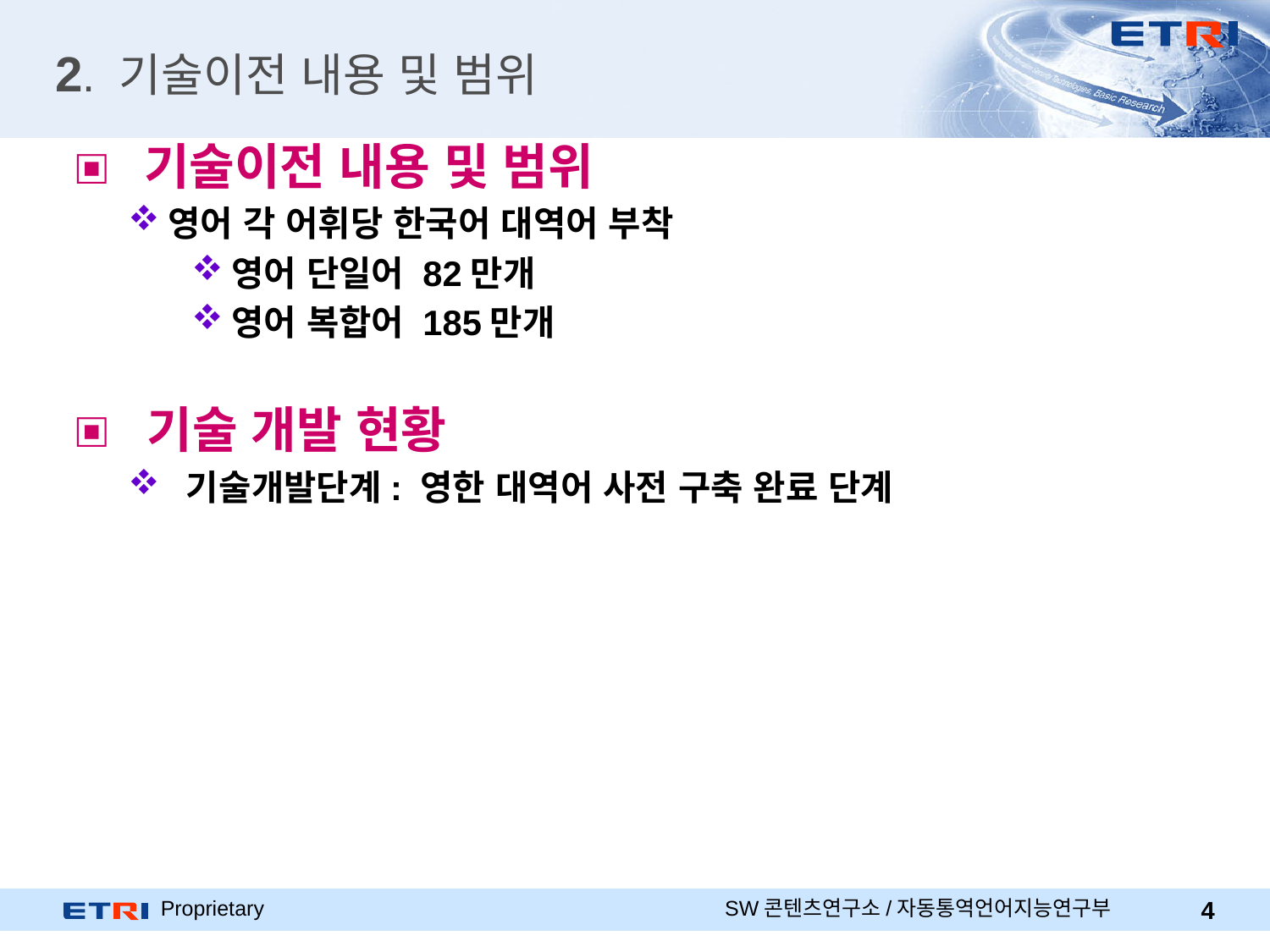

# 2. 기술이전 내용 및 범위
 기술이전 내용 및 범위
영어 각 어휘당 한국어 대역어 부착
영어 단일어 82만개
영어 복합어 185만개

 기술 개발 현황
 기술개발단계: 영한 대역어 사전 구축 완료 단계

SW콘텐츠연구소/자동통역언어지능연구부

4